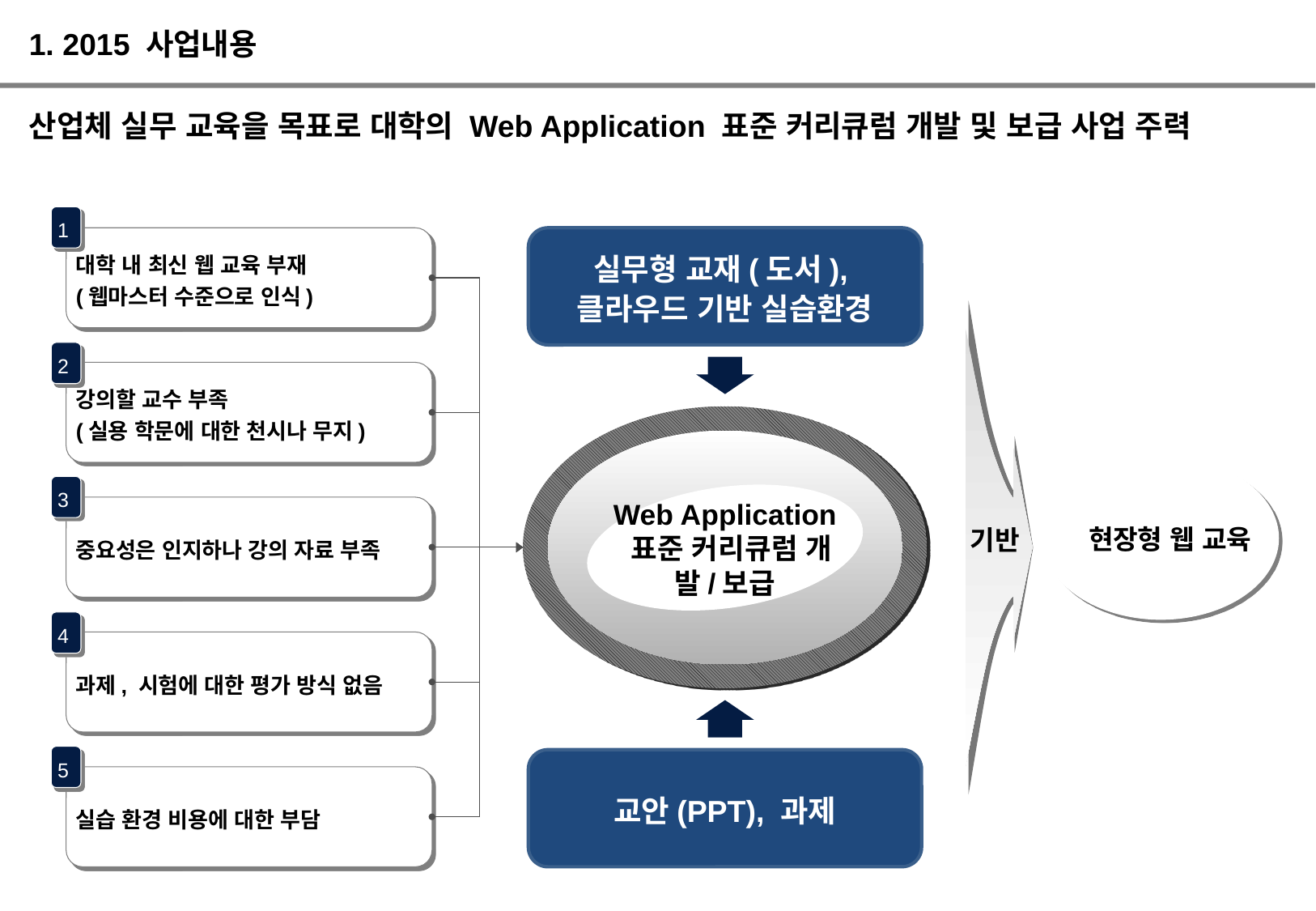

1. 2015 사업내용
산업체 실무 교육을 목표로 대학의 Web Application 표준 커리큐럼 개발 및 보급 사업 주력
1
대학 내 최신 웹 교육 부재
(웹마스터 수준으로 인식)
강의할 교수 부족
(실용 학문에 대한 천시나 무지)
중요성은 인지하나 강의 자료 부족
과제, 시험에 대한 평가 방식 없음
실습 환경 비용에 대한 부담
실무형 교재(도서),
클라우드 기반 실습환경
2

Web Application
 표준 커리큐럼 개발/보급

현장형 웹 교육
3

기반
4

5
교안(PPT), 과제